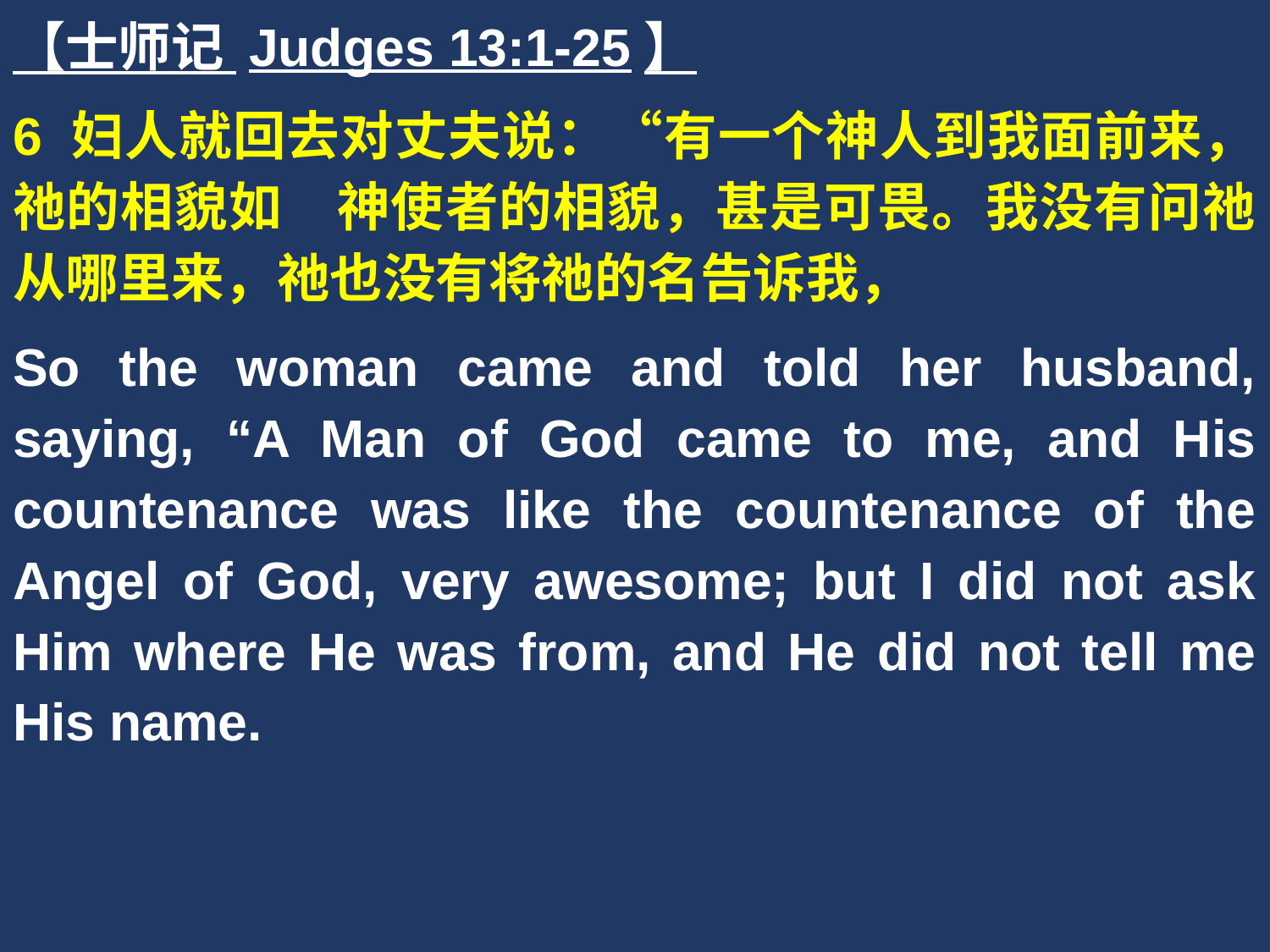

【士师记 Judges 13:1-25】
6 妇人就回去对丈夫说：“有一个神人到我面前来，祂的相貌如　神使者的相貌，甚是可畏。我没有问祂从哪里来，祂也没有将祂的名告诉我，
So the woman came and told her husband, saying, “A Man of God came to me, and His countenance was like the countenance of the Angel of God, very awesome; but I did not ask Him where He was from, and He did not tell me His name.